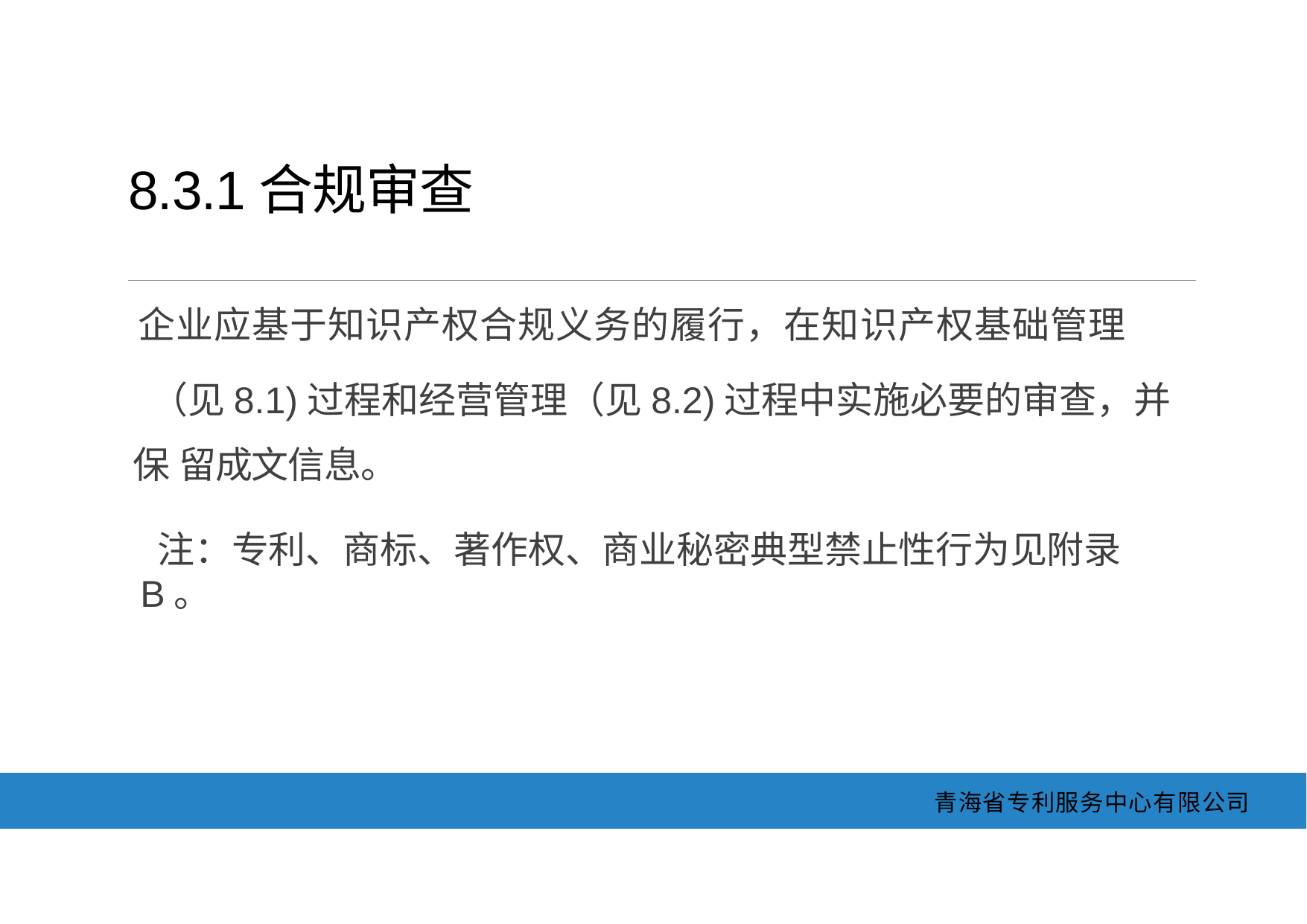

8.3.1合规审查

企业应基于知识产权合规义务的履行，在知识产权基础管理
（见8.1)过程和经营管理（见8.2)过程中实施必要的审查，并保 留成文信息。

注：专利、商标、著作权、商业秘密典型禁止性行为见附录B。

青海省专利服务中心有限公司